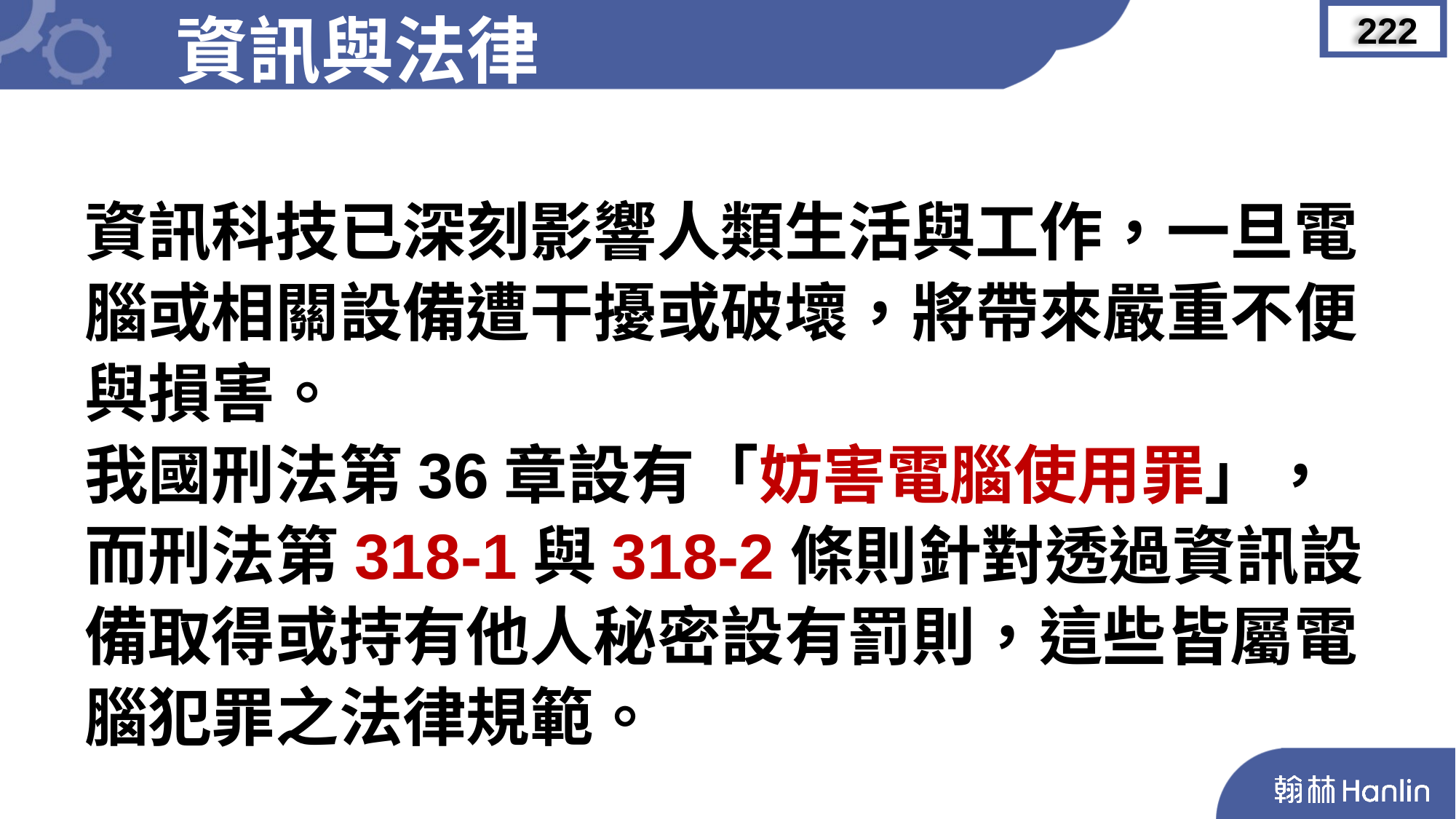

資訊與法律
222
資訊科技已深刻影響人類生活與工作，一旦電
腦或相關設備遭干擾或破壞，將帶來嚴重不便
與損害。
我國刑法第36章設有「妨害電腦使用罪」，
而刑法第318-1與318-2條則針對透過資訊設
備取得或持有他人秘密設有罰則，這些皆屬電
腦犯罪之法律規範。